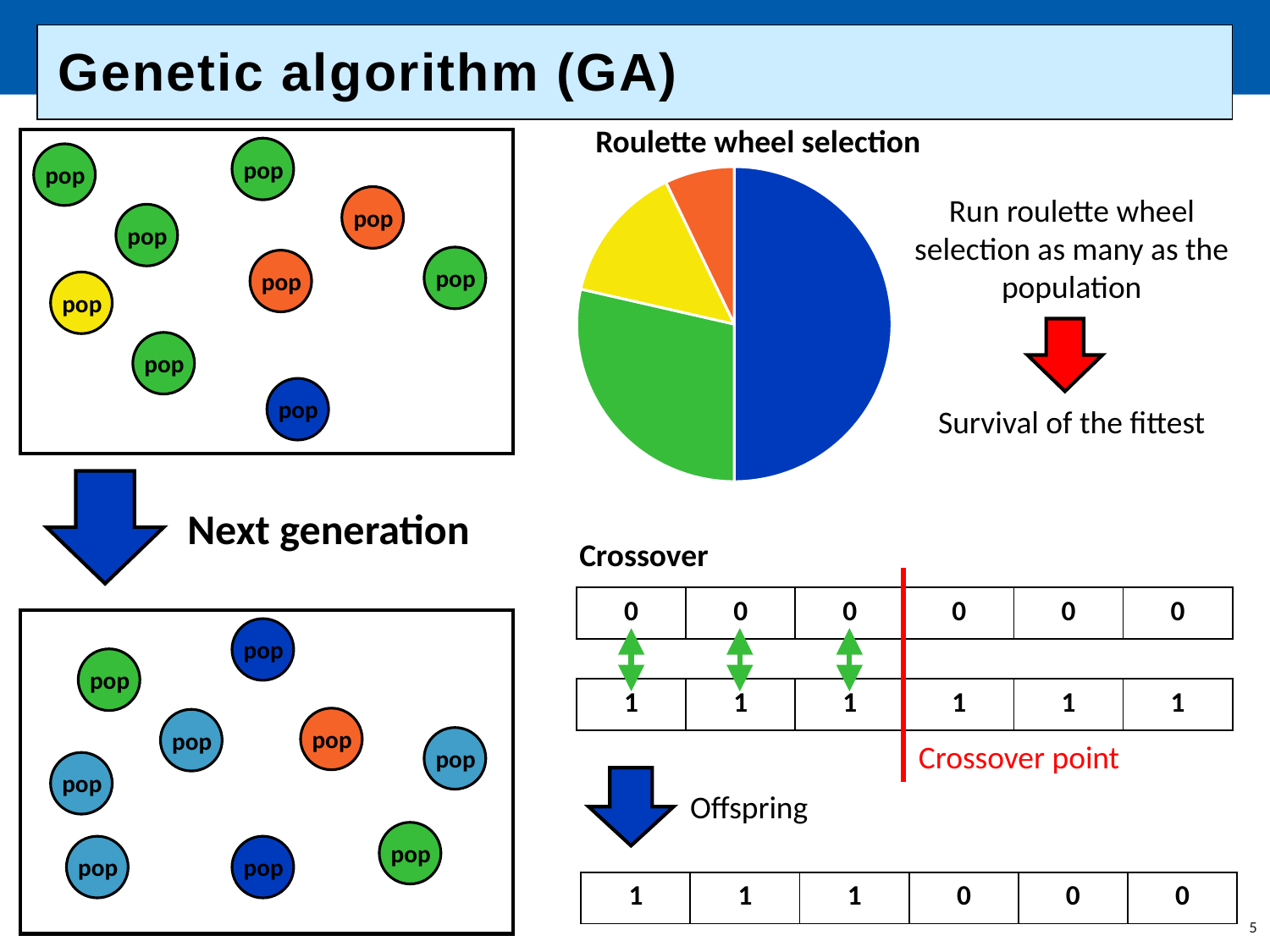

# Genetic algorithm (GA)
Roulette wheel selection

### Chart

| Category | 판매 |
|---|---|
| 1분기 | 7.0 |
| 2분기 | 4.0 |
| 3분기 | 2.0 |
| 4분기 | 1.0 |

pop

pop

pop

pop

pop

pop

pop

pop

pop
Run roulette wheel selection as many as the population

Survival of the fittest

Next generation
Crossover
| 0 | 0 | 0 | 0 | 0 | 0 |
| --- | --- | --- | --- | --- | --- |

pop

pop

pop

pop

pop

pop

pop

pop

pop
| 1 | 1 | 1 | 1 | 1 | 1 |
| --- | --- | --- | --- | --- | --- |
Crossover point

Offspring
| 1 | 1 | 1 | 0 | 0 | 0 |
| --- | --- | --- | --- | --- | --- |
5